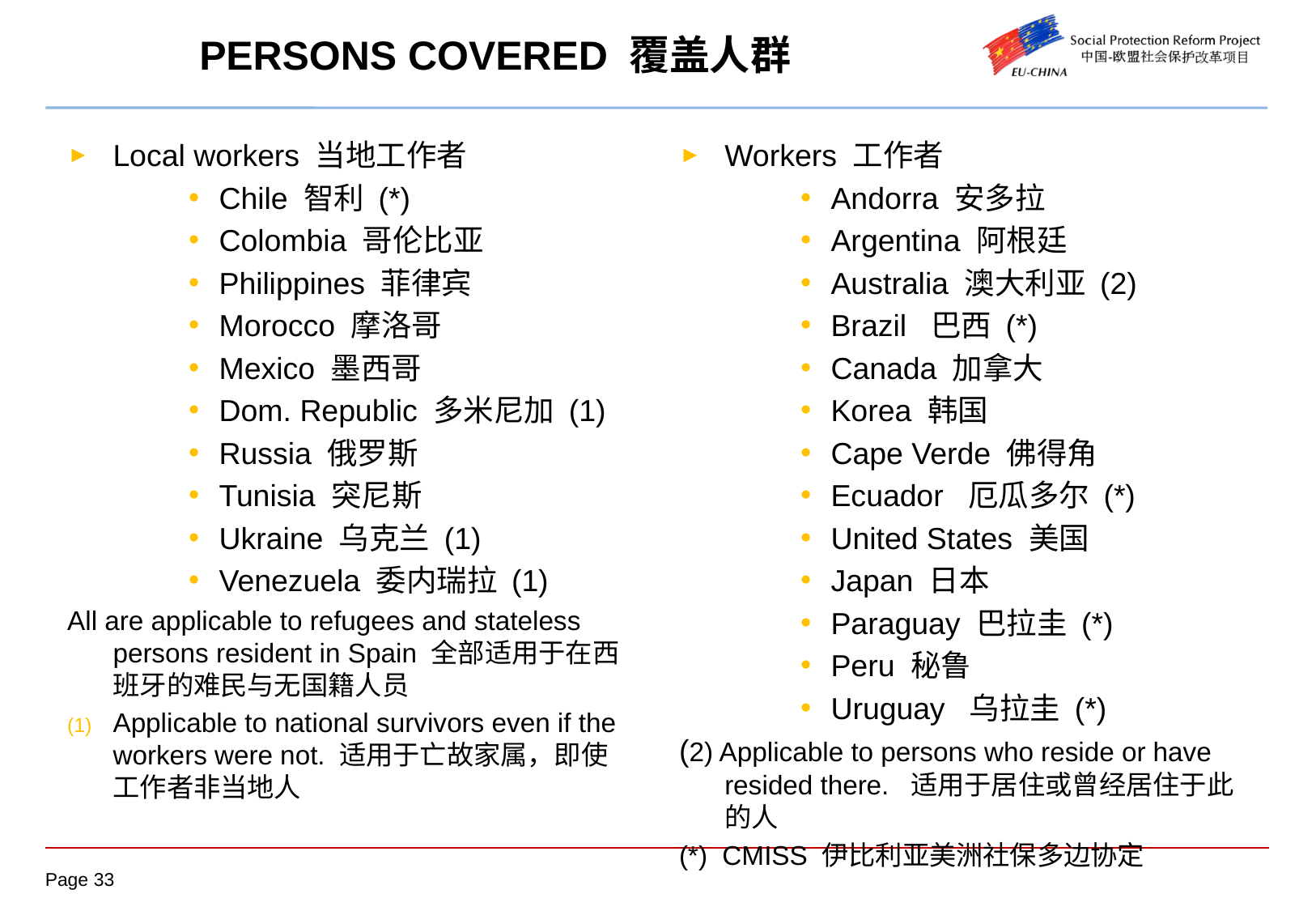

# PERSONS COVERED 覆盖人群
Local workers 当地工作者
Chile 智利 (*)
Colombia 哥伦比亚
Philippines 菲律宾
Morocco 摩洛哥
Mexico 墨西哥
Dom. Republic 多米尼加 (1)
Russia 俄罗斯
Tunisia 突尼斯
Ukraine 乌克兰 (1)
Venezuela 委内瑞拉 (1)
All are applicable to refugees and stateless persons resident in Spain 全部适用于在西班牙的难民与无国籍人员
Applicable to national survivors even if the workers were not. 适用于亡故家属，即使工作者非当地人

Workers 工作者
Andorra 安多拉
Argentina 阿根廷
Australia 澳大利亚 (2)
Brazil  巴西 (*)
Canada 加拿大
Korea 韩国
Cape Verde 佛得角
Ecuador  厄瓜多尔 (*)
United States 美国
Japan 日本
Paraguay 巴拉圭 (*)
Peru 秘鲁
Uruguay  乌拉圭 (*)
(2) Applicable to persons who reside or have resided there.  适用于居住或曾经居住于此的人
(*)  CMISS 伊比利亚美洲社保多边协定